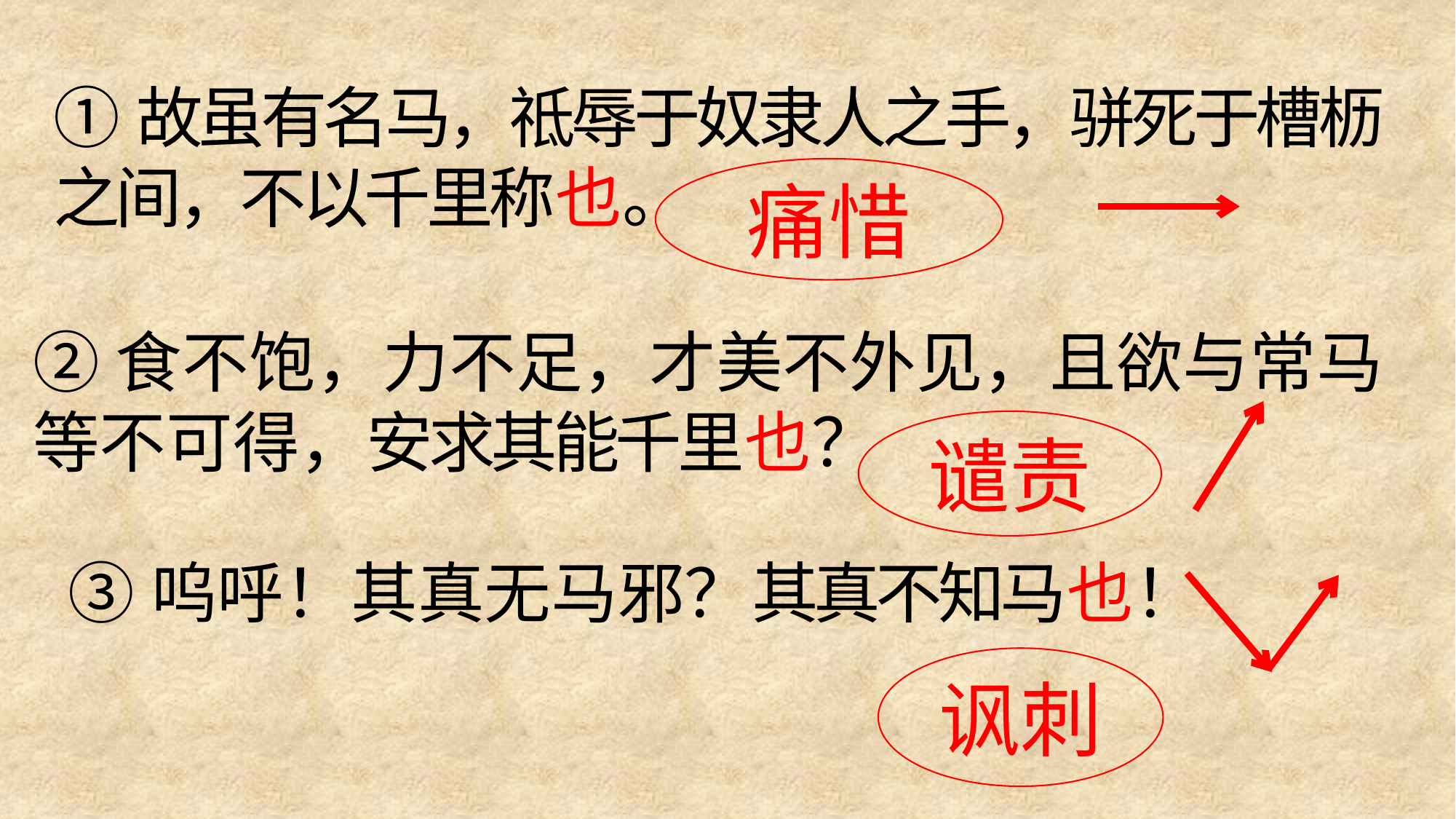

①故虽有名马，祗辱于奴隶人之手，骈死于槽枥之间，不以千里称也。
痛惜
②食不饱，力不足，才美不外见，且欲与常马等不可得，安求其能千里也？
谴责
③呜呼！其真无马邪？其真不知马也！

讽刺